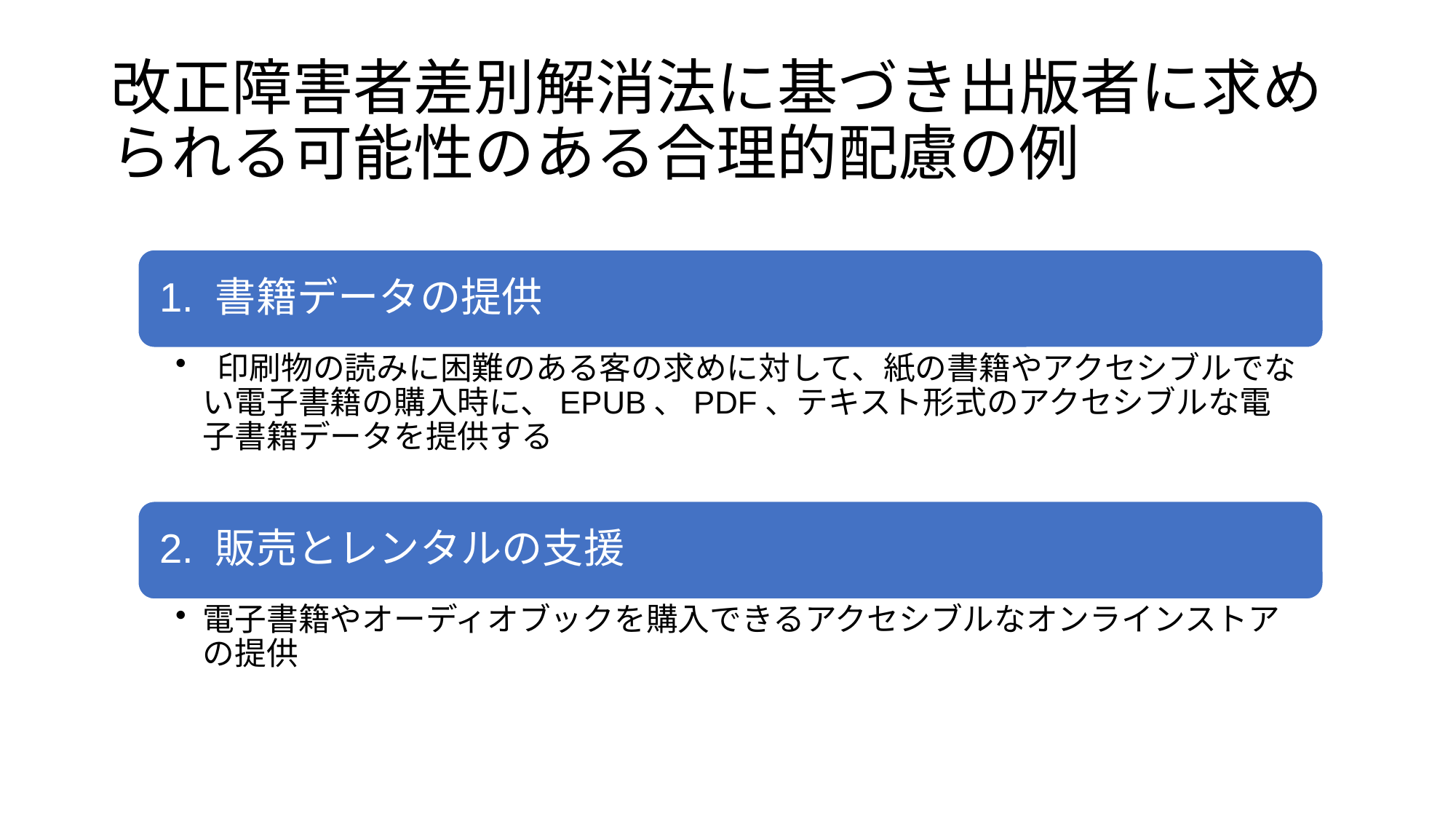

# 改正障害者差別解消法に基づき出版者に求められる可能性のある合理的配慮の例
1. 書籍データの提供
 印刷物の読みに困難のある客の求めに対して、紙の書籍やアクセシブルでない電子書籍の購入時に、EPUB、PDF、テキスト形式のアクセシブルな電子書籍データを提供する
2. 販売とレンタルの支援
電子書籍やオーディオブックを購入できるアクセシブルなオンラインストアの提供